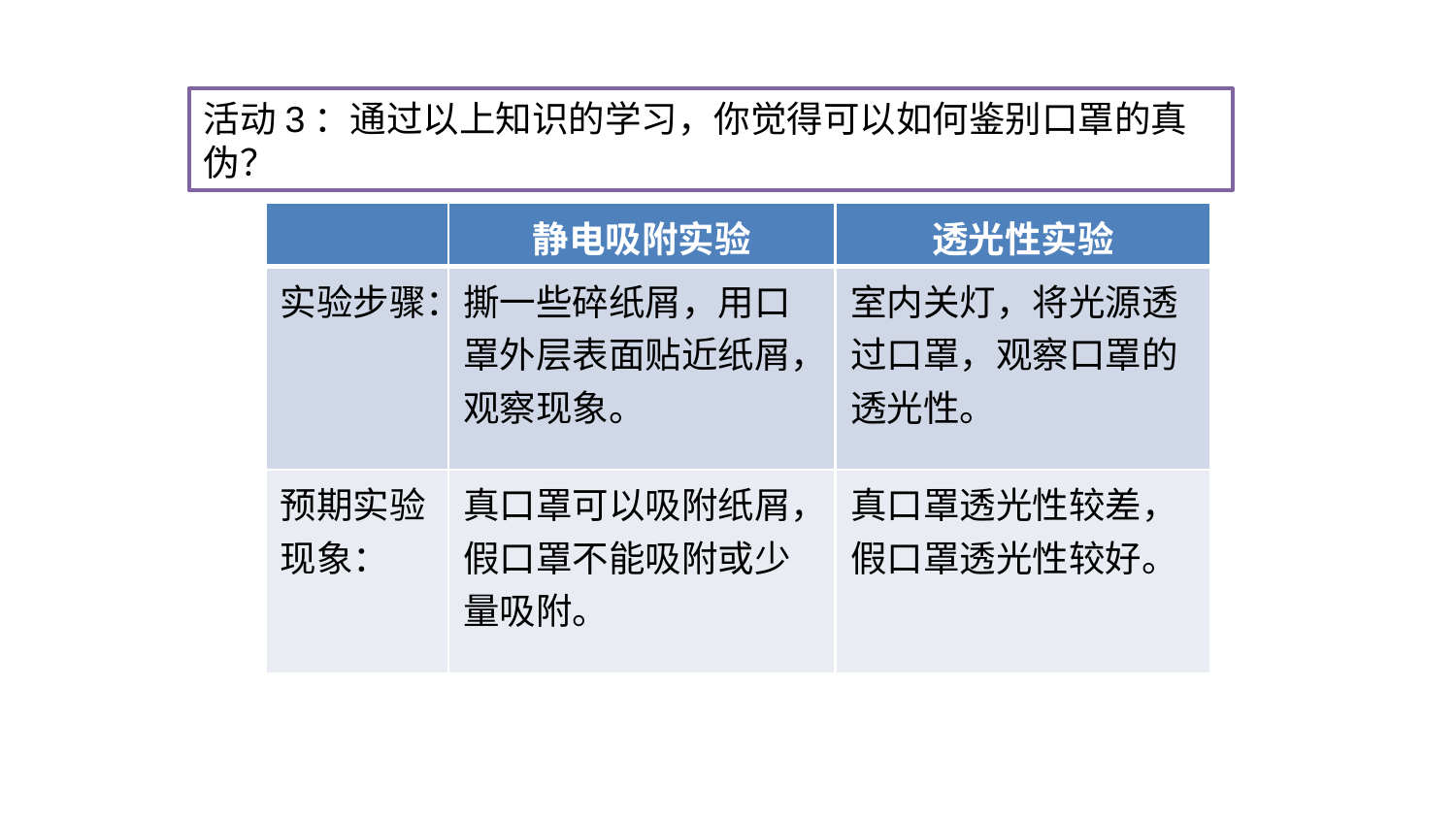

活动3：通过以上知识的学习，你觉得可以如何鉴别口罩的真伪？
| 透光性实验 |
| --- |
| 室内关灯，将光源透过口罩，观察口罩的透光性。 |
| 真口罩透光性较差，假口罩透光性较好。 |
|  | 静电吸附实验 |
| --- | --- |
| 实验步骤： | 撕一些碎纸屑，用口罩外层表面贴近纸屑，观察现象。 |
| 预期实验现象： | 真口罩可以吸附纸屑，假口罩不能吸附或少量吸附。 |